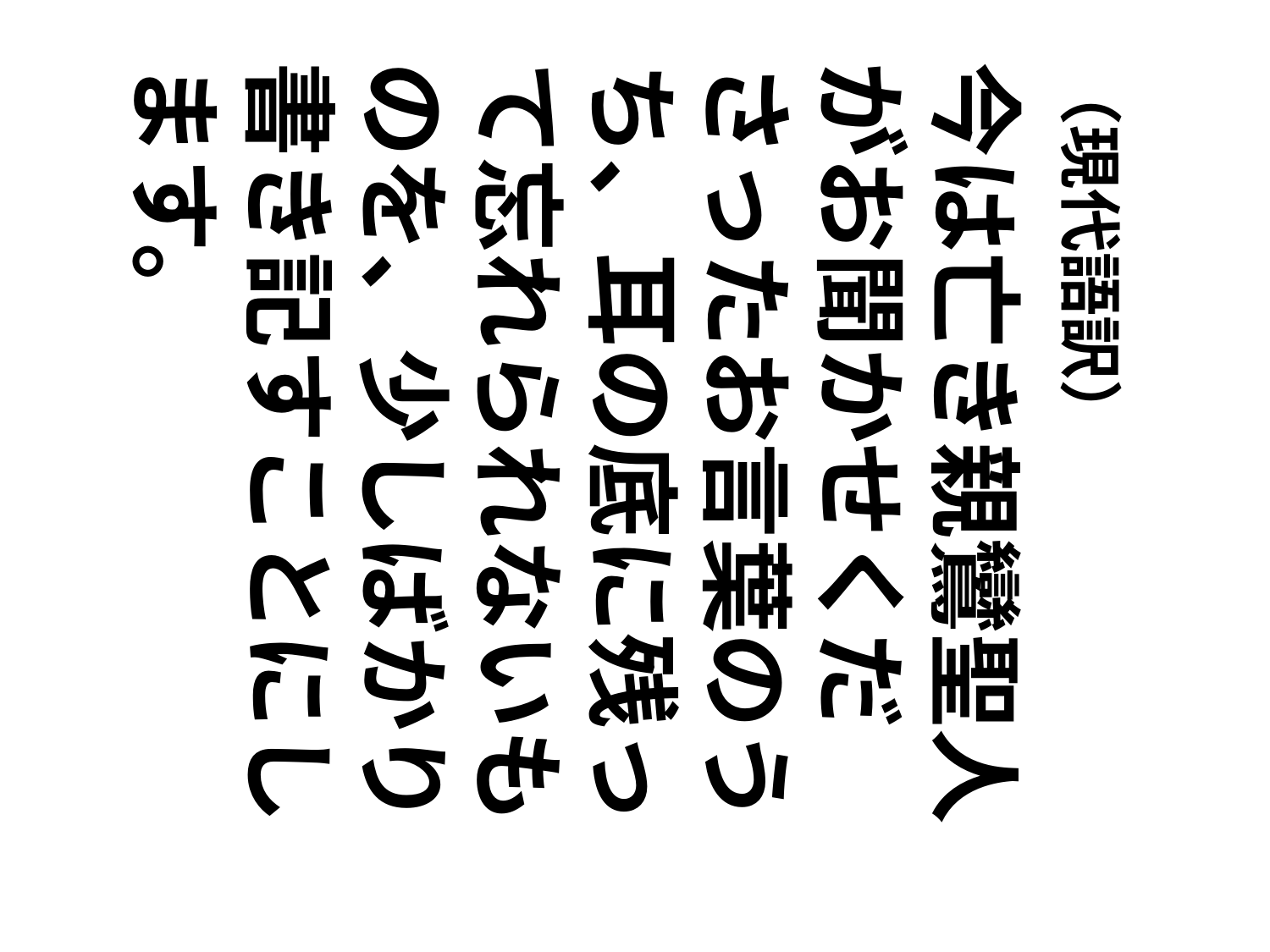

（現代語訳）
今は亡き親鸞聖人がお聞かせくださったお言葉のうち、耳の底に残って忘れられないものを、少しばかり書き記すことにします。